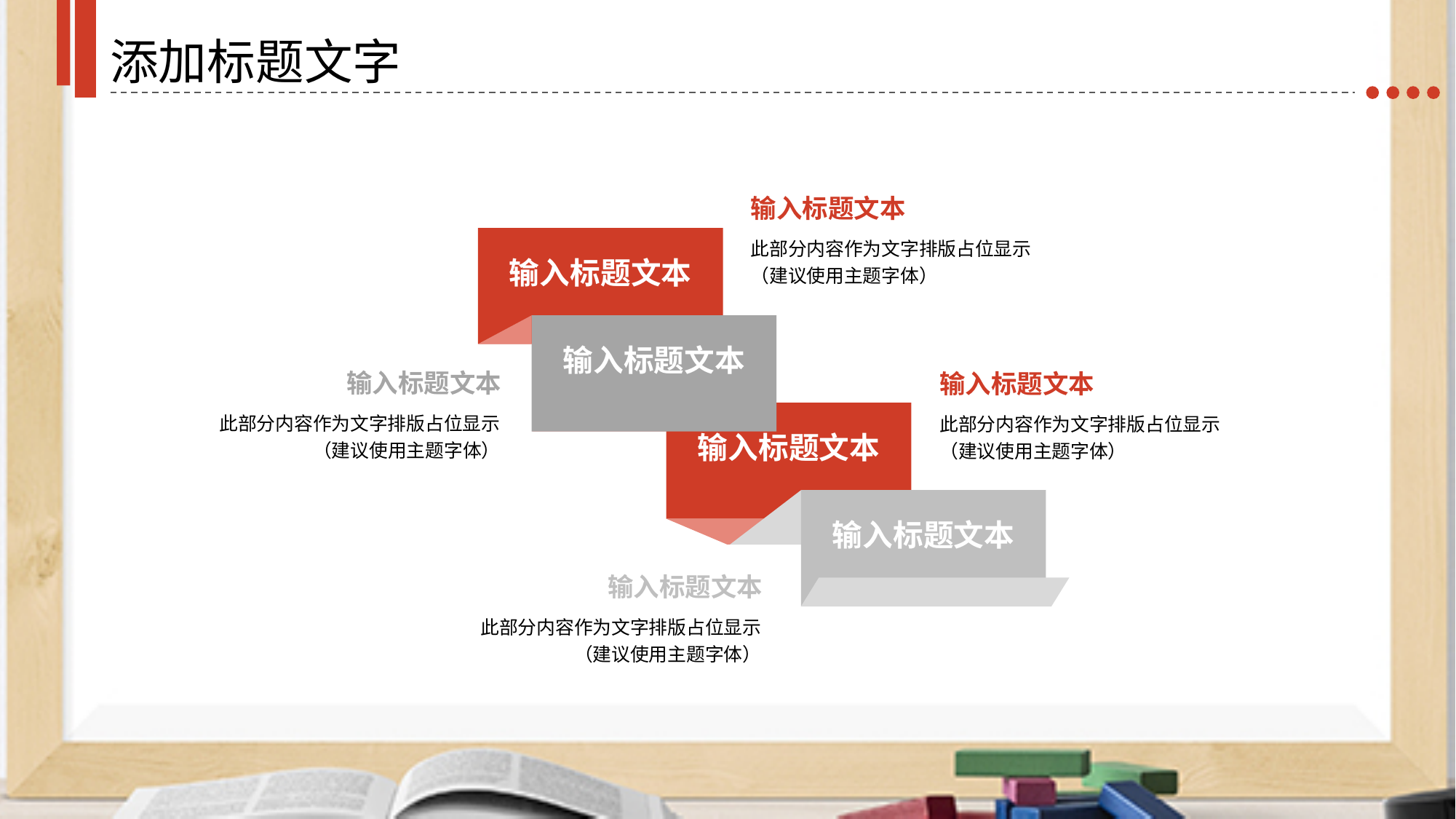

添加标题文字

输入标题文本
此部分内容作为文字排版占位显示
（建议使用主题字体）
输入标题文本

输入标题文本
输入标题文本
此部分内容作为文字排版占位显示
（建议使用主题字体）
输入标题文本
此部分内容作为文字排版占位显示
（建议使用主题字体）

输入标题文本

输入标题文本

输入标题文本
此部分内容作为文字排版占位显示
（建议使用主题字体）